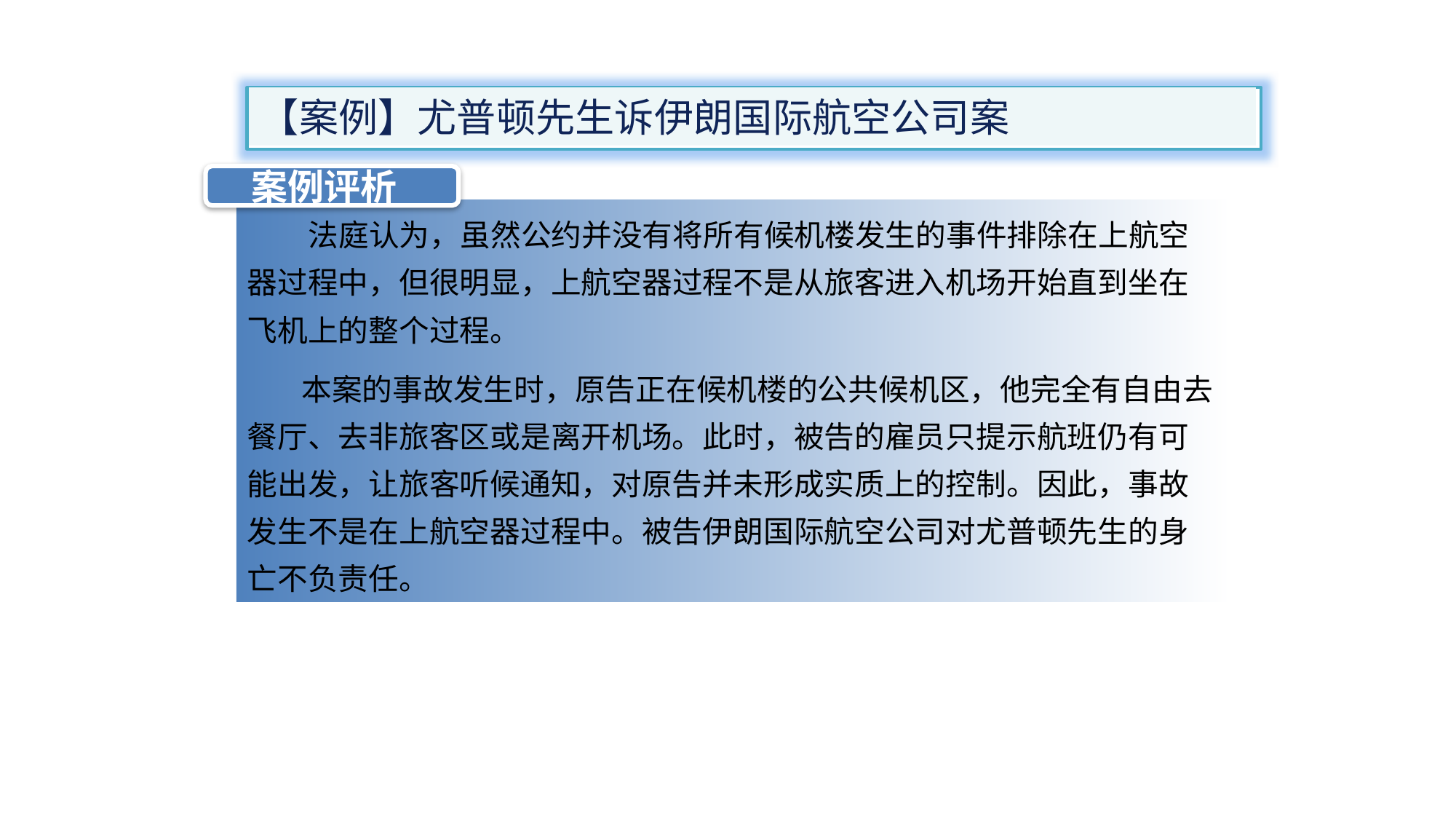

【案例】尤普顿先生诉伊朗国际航空公司案
   案例评析
        法庭认为，虽然公约并没有将所有候机楼发生的事件排除在上航空器过程中，但很明显，上航空器过程不是从旅客进入机场开始直到坐在飞机上的整个过程。
       本案的事故发生时，原告正在候机楼的公共候机区，他完全有自由去餐厅、去非旅客区或是离开机场。此时，被告的雇员只提示航班仍有可能出发，让旅客听候通知，对原告并未形成实质上的控制。因此，事故发生不是在上航空器过程中。被告伊朗国际航空公司对尤普顿先生的身亡不负责任。
41